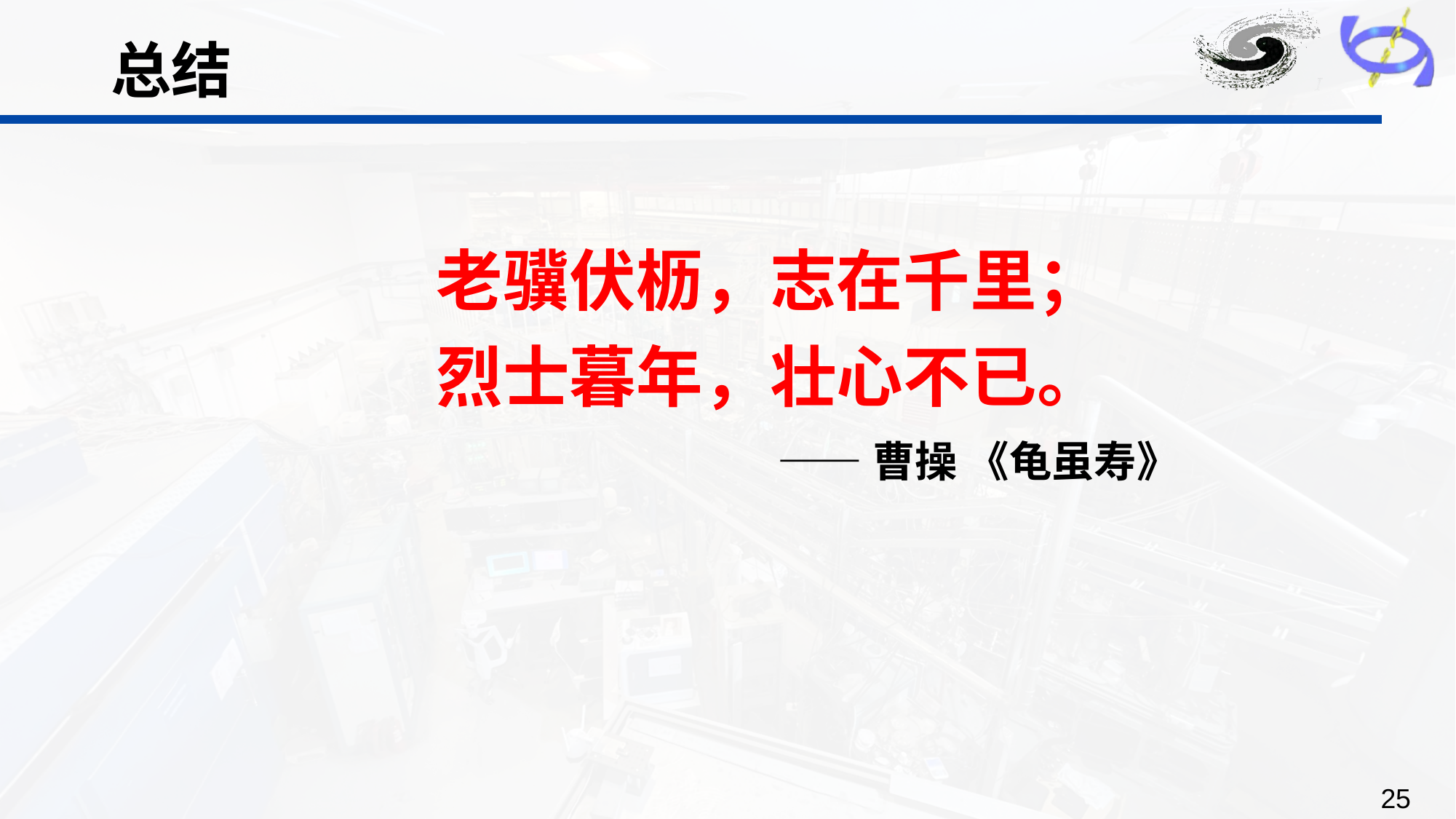

# 总结
老骥伏枥，志在千里；​​
​​烈士暮年，壮心不已。​
——曹操 《龟虽寿》
25